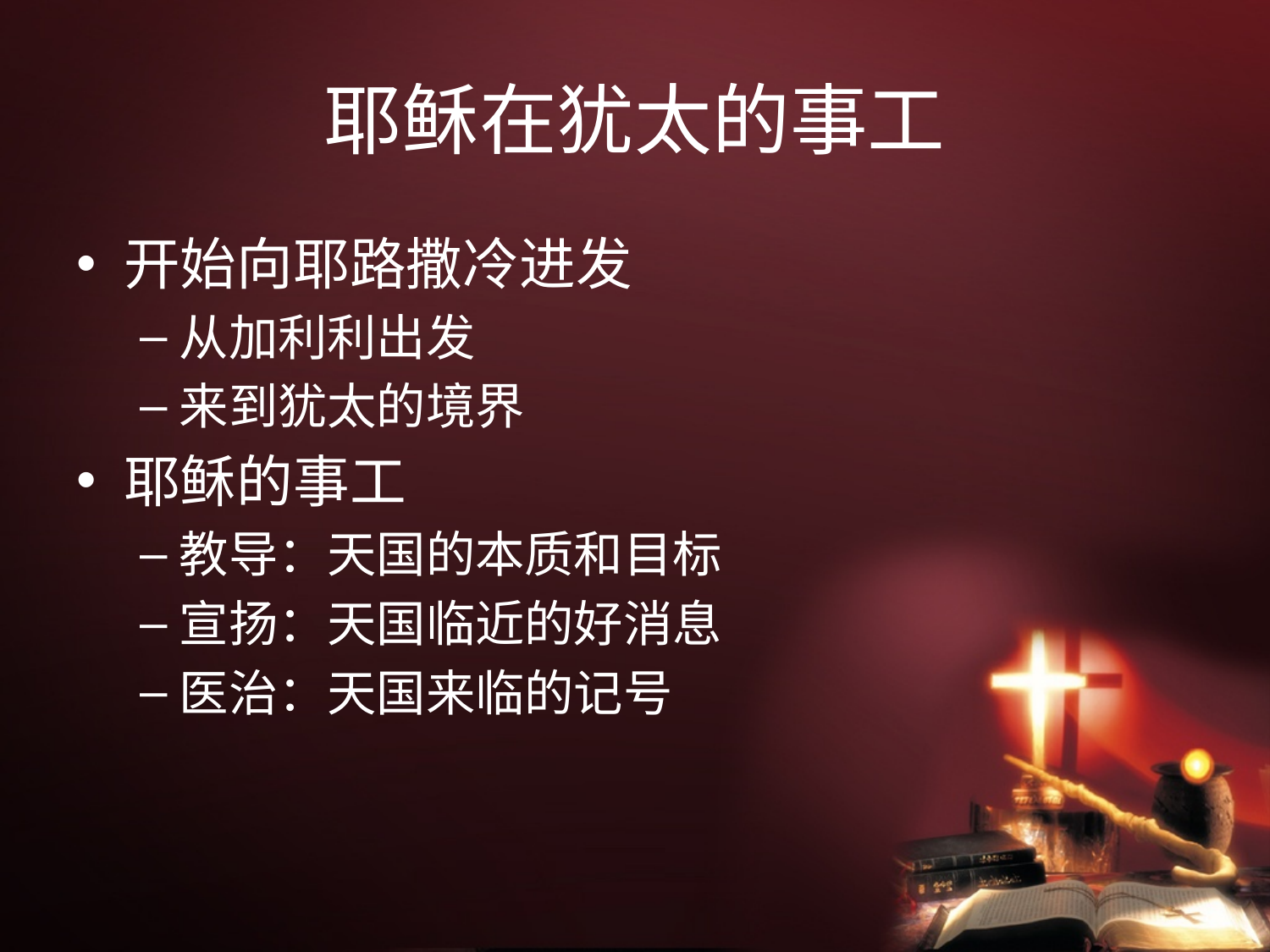

# 耶稣在犹太的事工
开始向耶路撒冷进发
从加利利出发
来到犹太的境界
耶稣的事工
教导：天国的本质和目标
宣扬：天国临近的好消息
医治：天国来临的记号